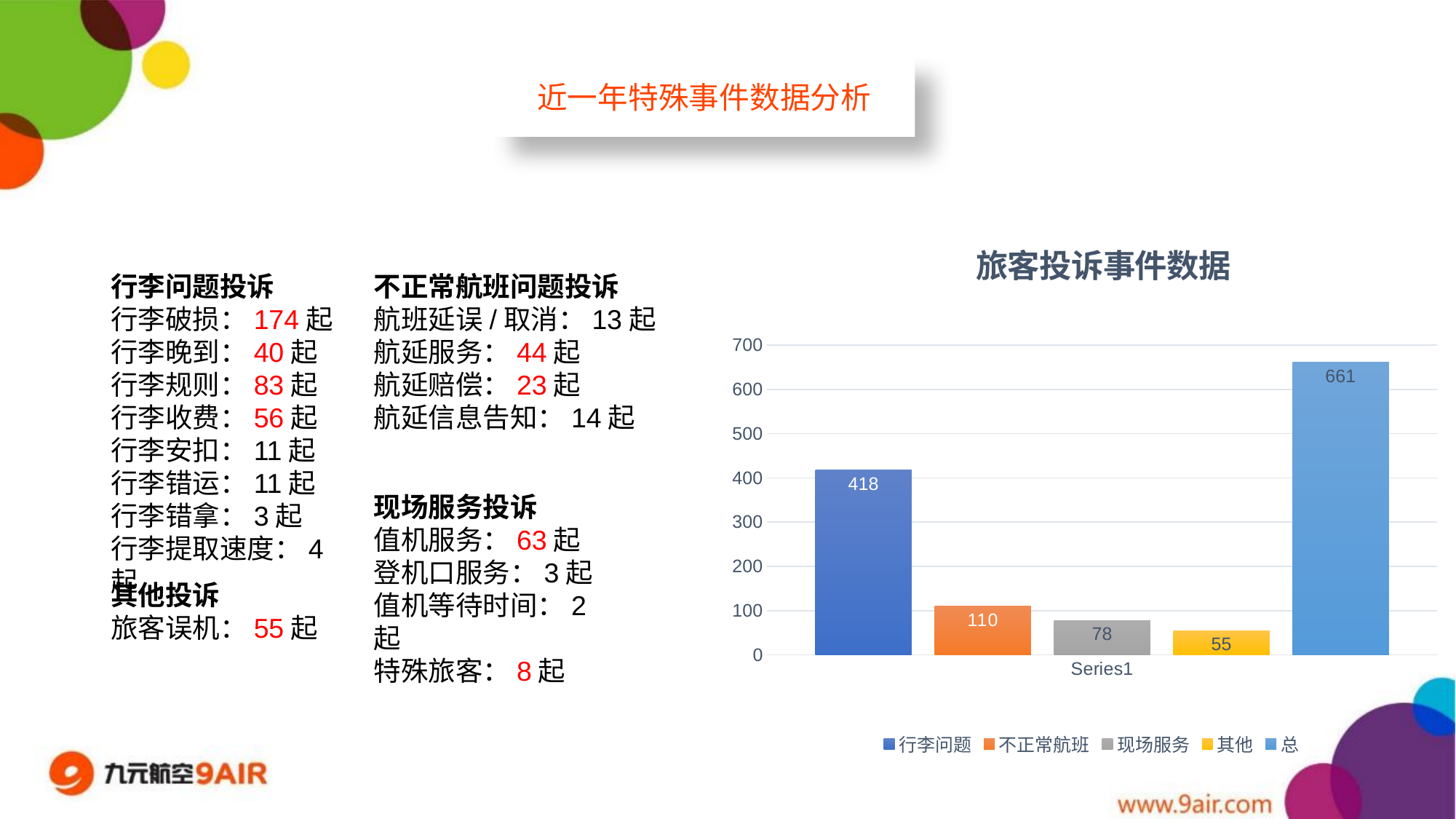

近一年特殊事件数据分析

### Chart: 旅客投诉事件数据

| Category | 行李问题 | 不正常航班 | 现场服务 | 其他 | 总 |
|---|---|---|---|---|---|
|  | 418.0 | 110.0 | 78.0 | 55.0 | 661.0 |
行李问题投诉
行李破损：174起
行李晚到：40起
行李规则：83起
行李收费：56起
行李安扣：11起
行李错运：11起
行李错拿：3起
行李提取速度：4起
不正常航班问题投诉
航班延误/取消：13起
航延服务：44起
航延赔偿：23起
航延信息告知：14起

现场服务投诉
值机服务：63起
登机口服务：3起
值机等待时间：2起
特殊旅客：8起
其他投诉
旅客误机：55起